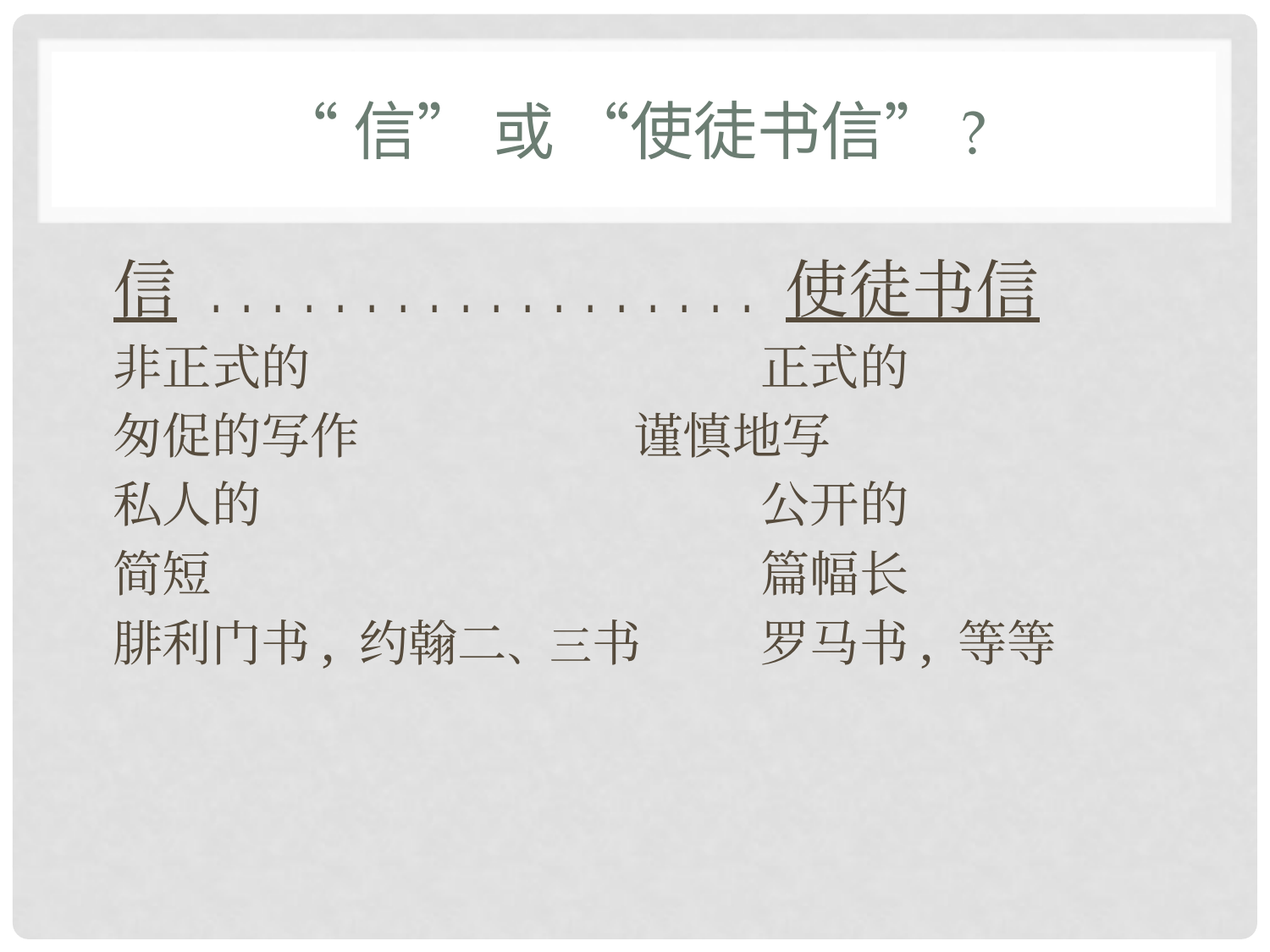

# “信” 或 “使徒书信”?
信 . . . . . . . . . . . . . . . . . . 使徒书信
非正式的				 正式的
匆促的写作			 谨慎地写
私人的				 公开的
简短					 篇幅长
腓利门书, 约翰二、三书	 罗马书, 等等